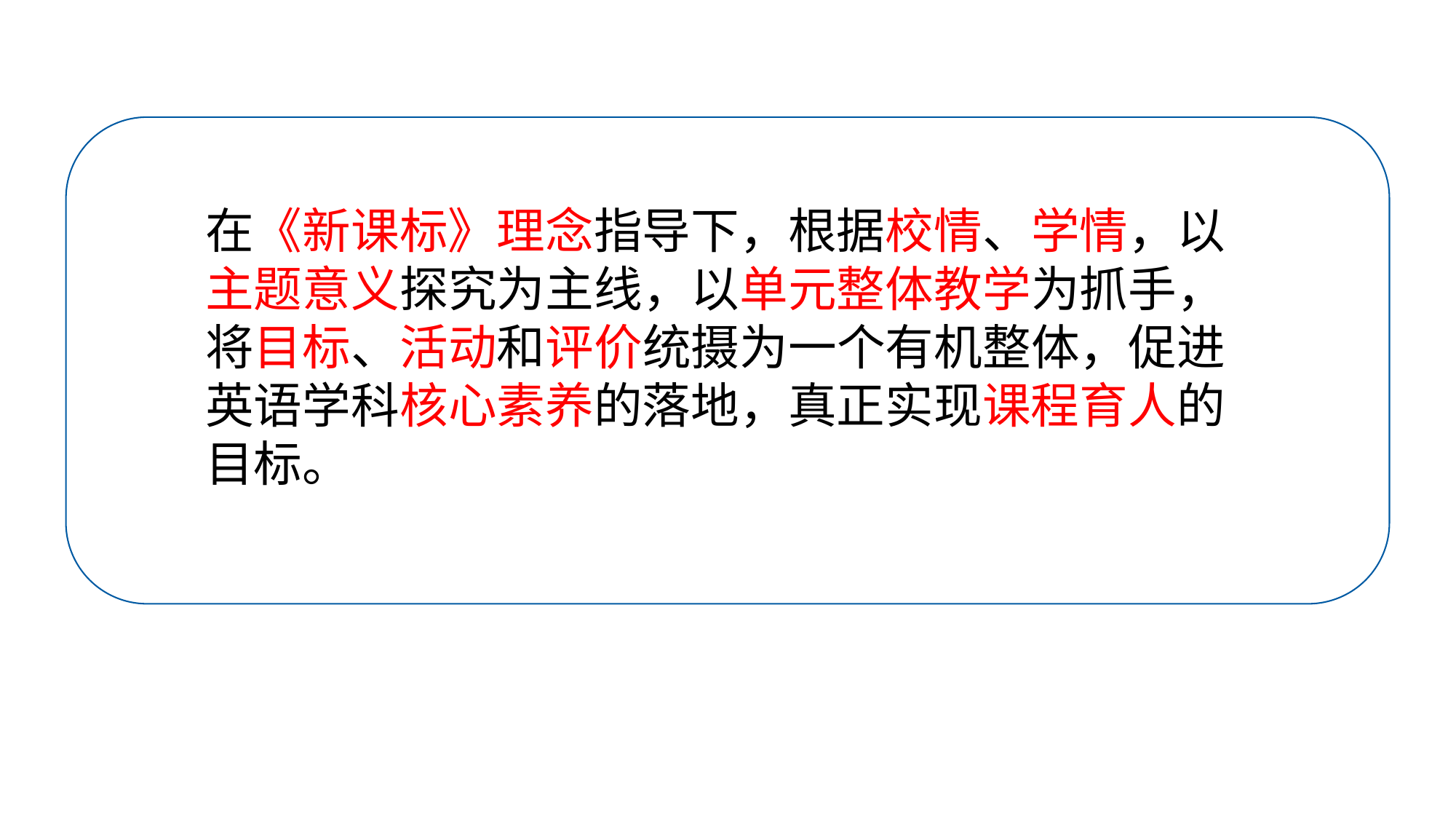

U1
在《新课标》理念指导下，根据校情、学情，以主题意义探究为主线，以单元整体教学为抓手，将目标、活动和评价统摄为一个有机整体，促进英语学科核心素养的落地，真正实现课程育人的目标。